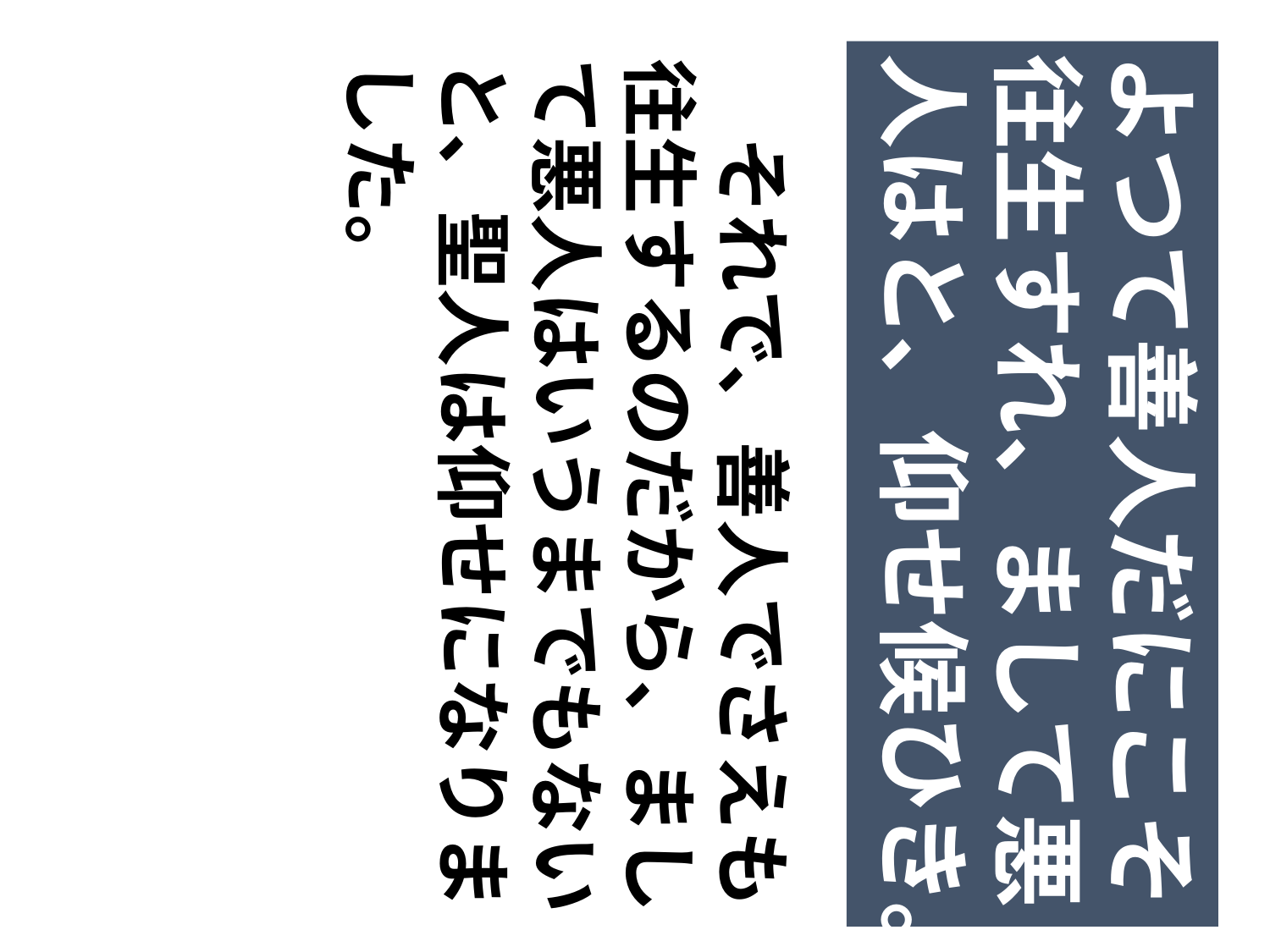

よつて善人だにこそ往生すれ、まして悪人はと、仰せ候ひき。
　それで、善人でさえも往生するのだから、まして悪人はいうまでもないと、聖人は仰せになりました。